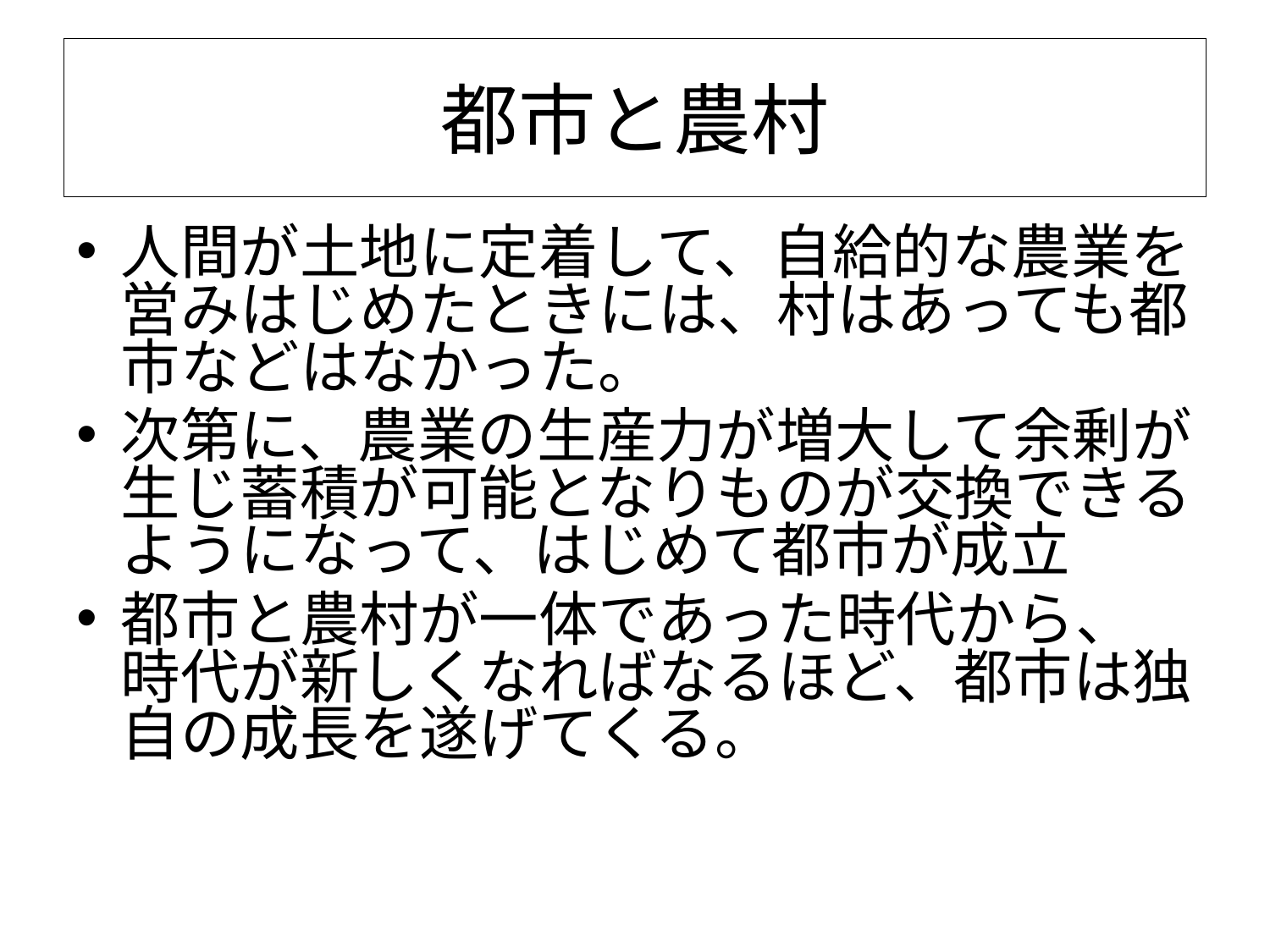

# 都市と農村
人間が土地に定着して、自給的な農業を営みはじめたときには、村はあっても都市などはなかった。
次第に、農業の生産力が増大して余剰が生じ蓄積が可能となりものが交換できるようになって、はじめて都市が成立
都市と農村が一体であった時代から、時代が新しくなればなるほど、都市は独自の成長を遂げてくる。